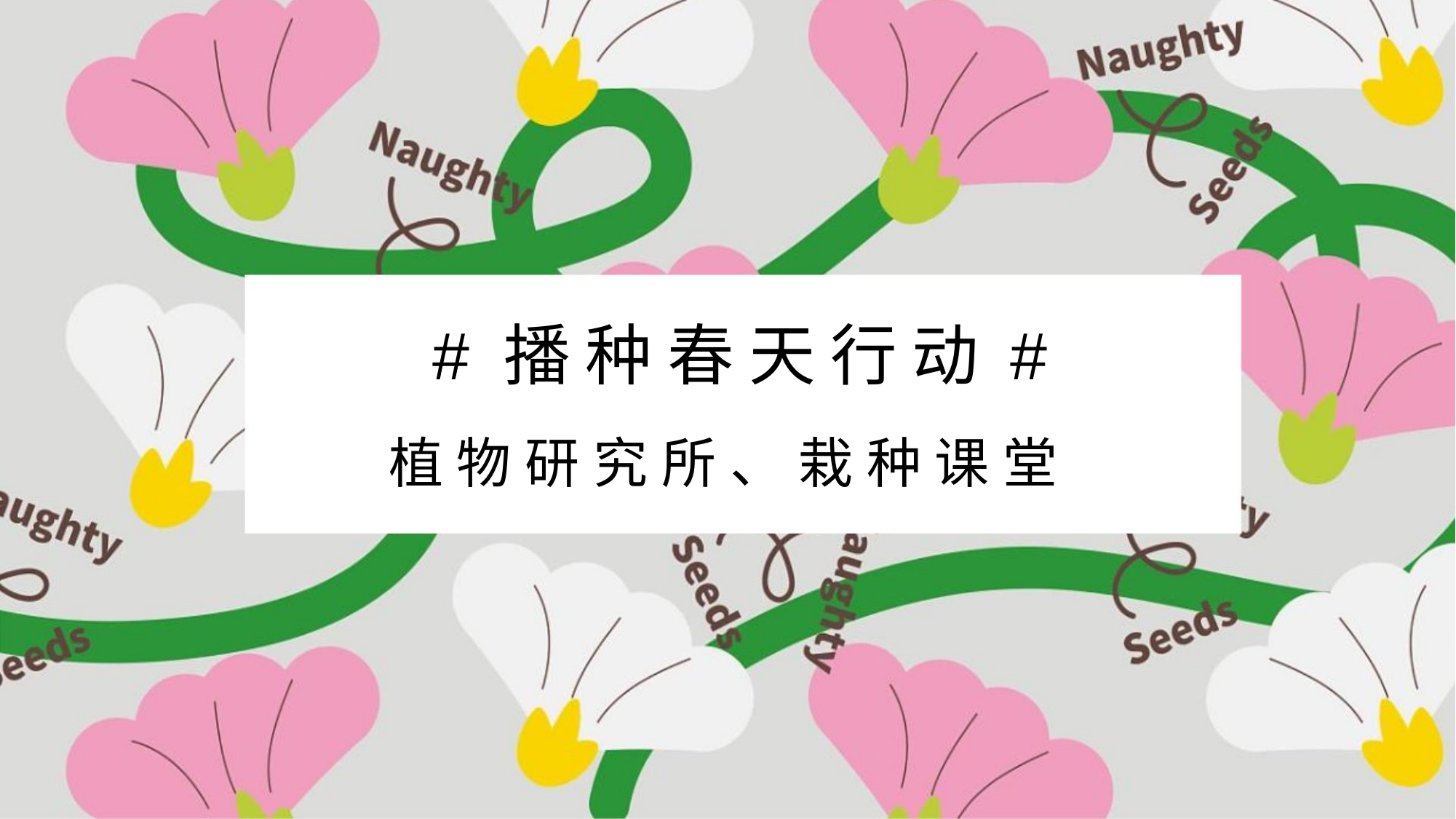

# 播 种 春 天 行 动 #
# 女 神 宠 爱 行 动 #
植 物 研 究 所 、 栽 种 课 堂